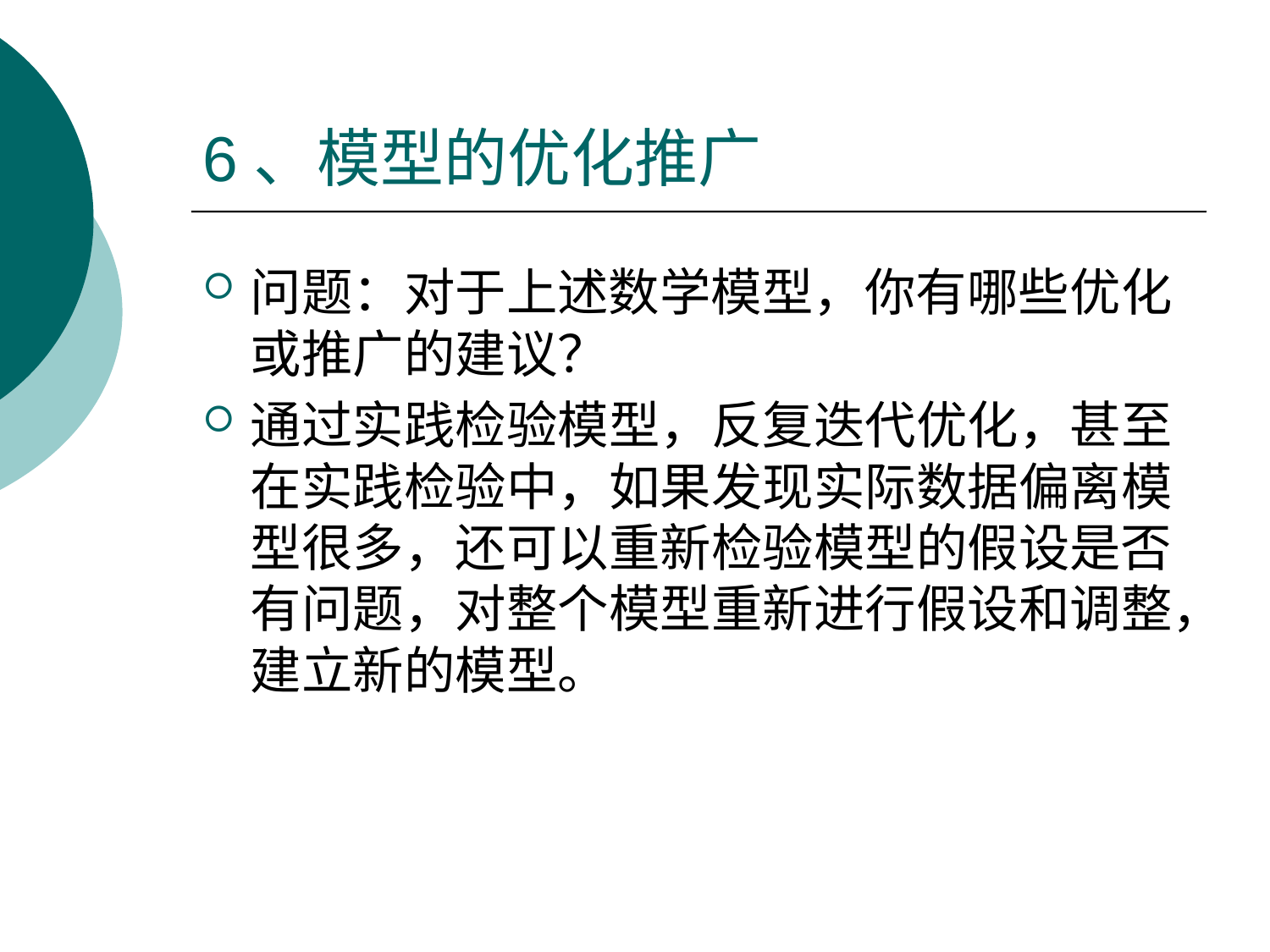

# 6、模型的优化推广
问题：对于上述数学模型，你有哪些优化或推广的建议？
通过实践检验模型，反复迭代优化，甚至在实践检验中，如果发现实际数据偏离模型很多，还可以重新检验模型的假设是否有问题，对整个模型重新进行假设和调整，建立新的模型。